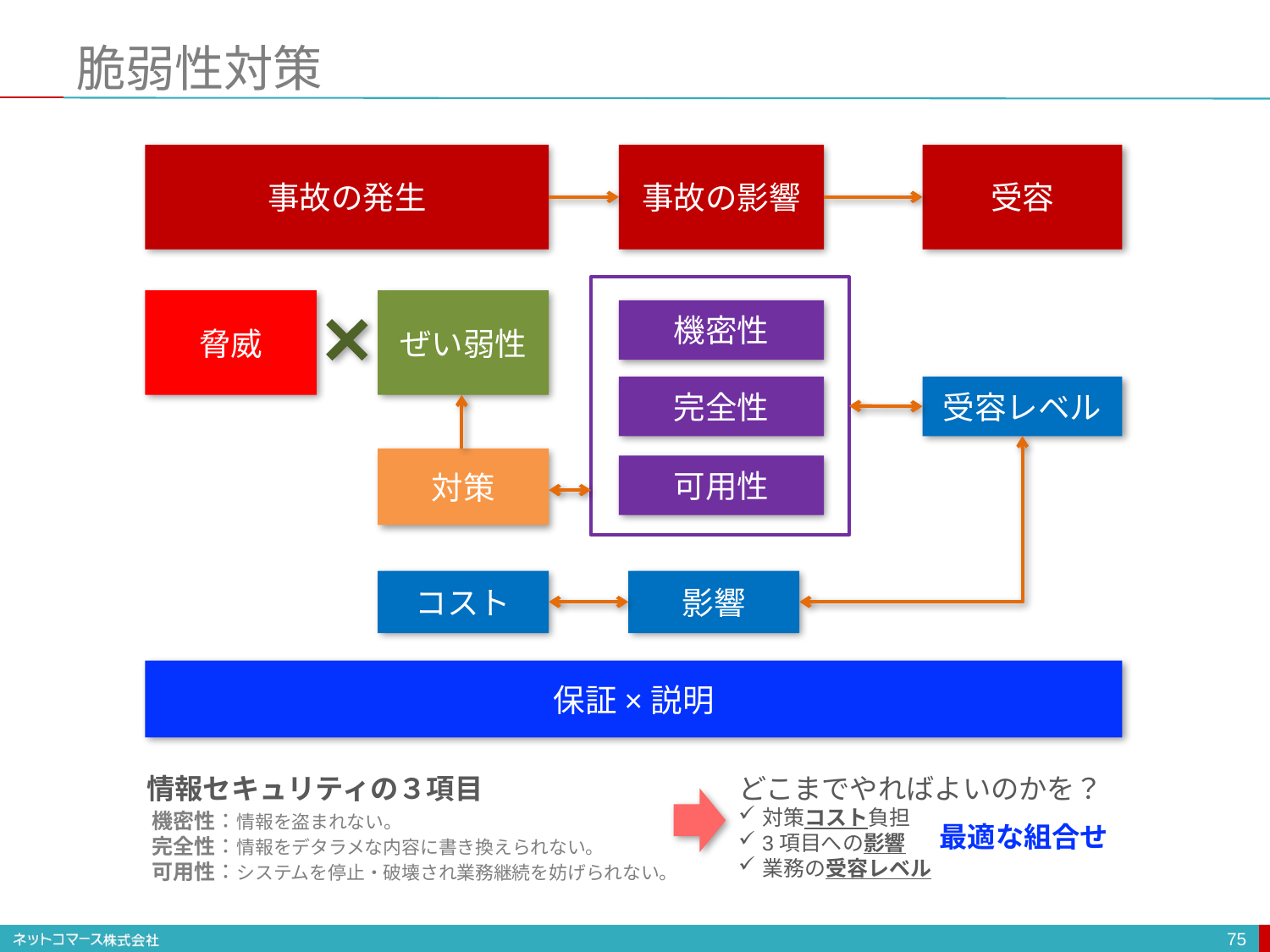

# 脆弱性対策
事故の発生
事故の影響
受容

脅威
ぜい弱性
機密性

完全性
受容レベル
対策
可用性
コスト
影響
保証×説明
どこまでやればよいのかを？
対策コスト負担
3項目への影響
業務の受容レベル

最適な組合せ
情報セキュリティの３項目
機密性：情報を盗まれない。
完全性：情報をデタラメな内容に書き換えられない。
可用性：システムを停止・破壊され業務継続を妨げられない。
75